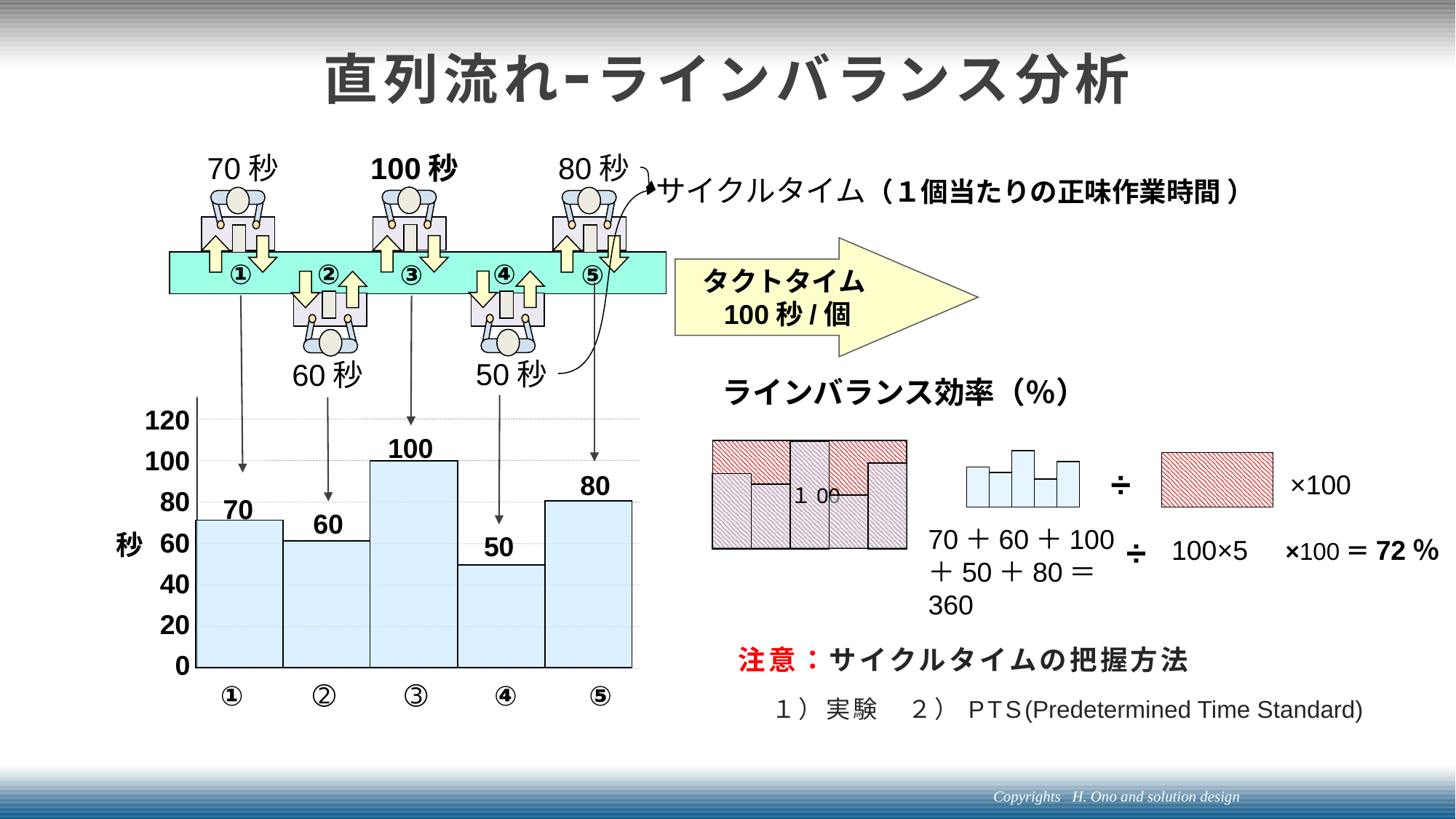

# 直列流れｰラインバランス分析
80秒

70秒

100秒

サイクルタイム（１個当たりの正味作業時間 ）

タクトタイム100秒/個
①
②
④
③
⑤

50秒

60秒

ラインバランス効率（％）
120
100
80
60
40
20
0

100

80
70
60
秒
50
①
➁
④
➂
⑤

１00

÷
×100
70＋60＋100
＋50＋80＝360
÷
×100＝72％
100×5
注意：サイクルタイムの把握方法
　１）実験　２）PTS(Predetermined Time Standard)